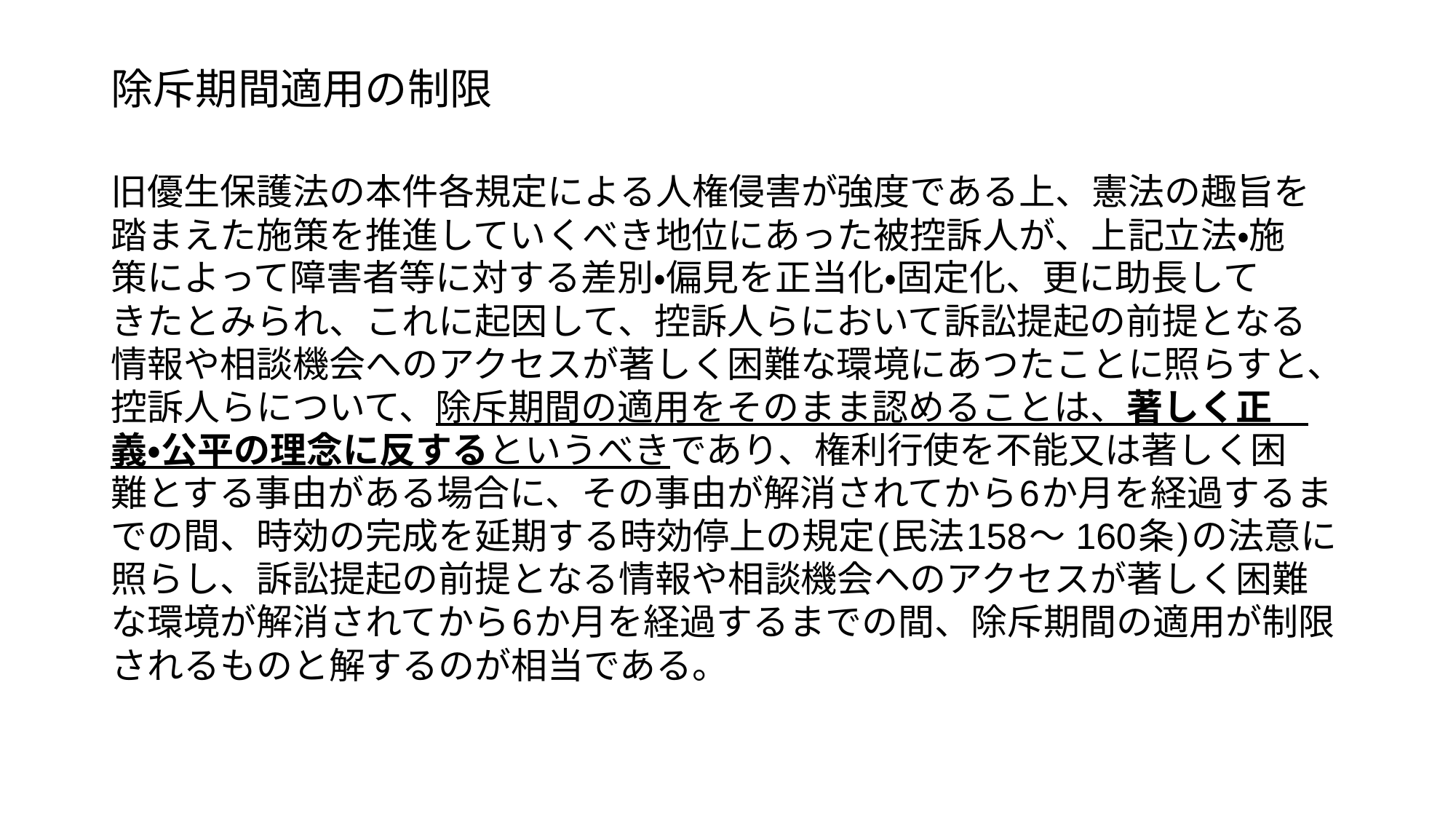

# 除斥期間適用の制限

旧優生保護法の本件各規定による人権侵害が強度である上、憲法の趣旨を
踏まえた施策を推進していくべき地位にあった被控訴人が、上記立法・施
策によって障害者等に対する差別・偏見を正当化・固定化、更に助長して
きたとみられ、これに起因して、控訴人らにおいて訴訟提起の前提となる
情報や相談機会へのアクセスが著しく困難な環境にあつたことに照らすと、
控訴人らについて、除斥期間の適用をそのまま認めることは、著しく正
義・公平の理念に反するというべきであり、権利行使を不能又は著しく困
難とする事由がある場合に、その事由が解消されてから6か月を経過するま
での間、時効の完成を延期する時効停上の規定(民法158～ 160条)の法意に
照らし、訴訟提起の前提となる情報や相談機会へのアクセスが著しく困難
な環境が解消されてから6か月を経過するまでの間、除斥期間の適用が制限
されるものと解するのが相当である。